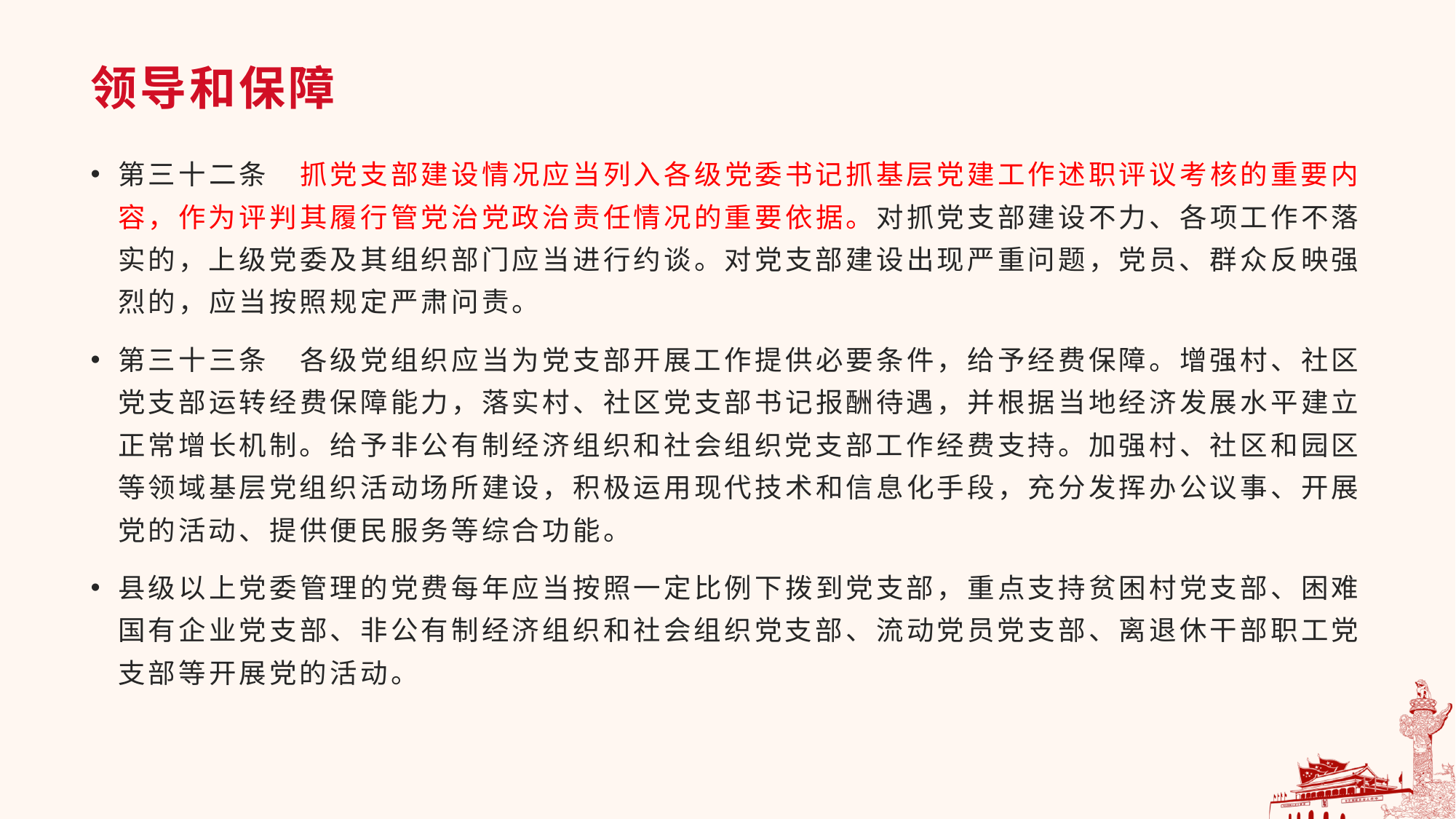

# 领导和保障
第三十二条　抓党支部建设情况应当列入各级党委书记抓基层党建工作述职评议考核的重要内容，作为评判其履行管党治党政治责任情况的重要依据。对抓党支部建设不力、各项工作不落实的，上级党委及其组织部门应当进行约谈。对党支部建设出现严重问题，党员、群众反映强烈的，应当按照规定严肃问责。
第三十三条　各级党组织应当为党支部开展工作提供必要条件，给予经费保障。增强村、社区党支部运转经费保障能力，落实村、社区党支部书记报酬待遇，并根据当地经济发展水平建立正常增长机制。给予非公有制经济组织和社会组织党支部工作经费支持。加强村、社区和园区等领域基层党组织活动场所建设，积极运用现代技术和信息化手段，充分发挥办公议事、开展党的活动、提供便民服务等综合功能。
县级以上党委管理的党费每年应当按照一定比例下拨到党支部，重点支持贫困村党支部、困难国有企业党支部、非公有制经济组织和社会组织党支部、流动党员党支部、离退休干部职工党支部等开展党的活动。